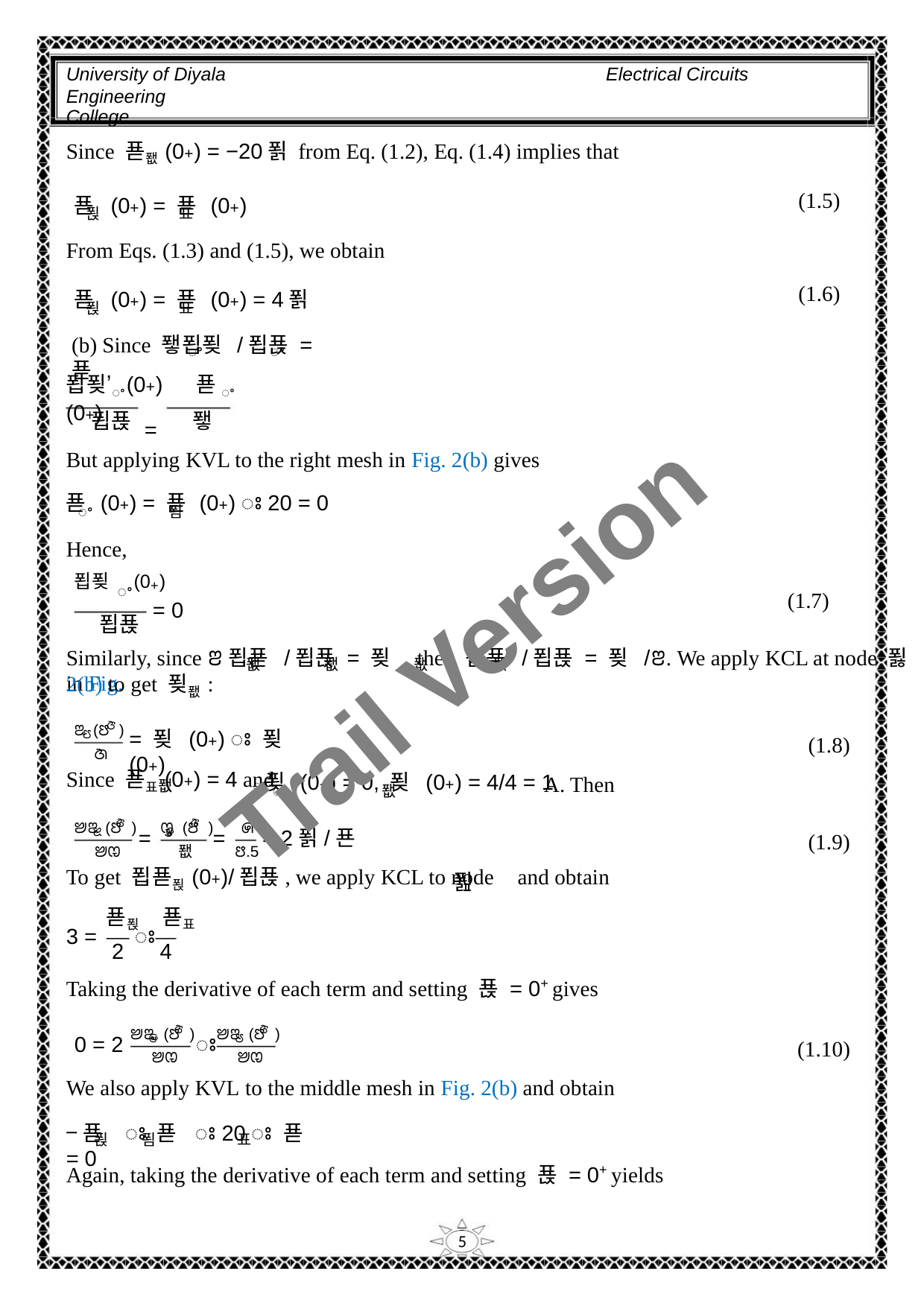

University of Diyala
Engineering College
Electrical Circuits
Since 푣퐶(0+) = −20푉 from Eq. (1.2), Eq. (1.4) implies that
(1.5)
(1.6)
푣 (0+) = 푣 (0+)
푅
표
From Eqs. (1.3) and (1.5), we obtain
푣 (0+) = 푣 (0+) = 4푉
푅
표
(b) Since 퐿푑푖 /푑푡 = 푣 ,
ꢀ
ꢀ
푑푖ꢀ(0+) 푣ꢀ(0+)
=
푑푡
퐿
But applying KVL to the right mesh in Fig. 2(b) gives
푣 (0+) = 푣 (0+) ꢁ 20 = 0
ꢀ
푐
Hence,
푑푖ꢀ(0+)
Trail Version
Trail Version
Trail Version
Trail Version
Trail Version
Trail Version
Trail Version
Trail Version
Trail Version
Trail Version
Trail Version
Trail Version
Trail Version
(1.7)
= 0
푑푡
Similarly, since ꢂ푑푣 /푑푡 = 푖 , then 푑푣 /푑푡 = 푖 /ꢂ. We apply KCL at node 푏 in Fig.
퐶
퐶
퐶
퐶
2(b) to get 푖퐶:
ꢆ
ꢃ (ꢅ )
= 푖 (0+) ꢁ 푖 (0+)
퐶 ꢀ
ꢄ
(1.8)
(1.9)
ꢇ
Since 푣표(0+) = 4 and
푖 (0+) = 0, 푖 (0+) = 4/4 = 1
A. Then
ꢀ
퐶
ꢆ
ꢆ
ꢈꢃ (ꢅ )
ꢋ (ꢅ )
ꢍ
ꢉ
ꢌ
=
=
= 2푉/푠
ꢈꢊ
퐶
ꢅ.5
To get 푑푣푅(0+)/푑푡, we apply KCL to node and obtain
푎
푣푅 푣표
3 =
ꢁ
2
4
Taking the derivative of each term and setting 푡 = 0+ gives
ꢆ
ꢆ
ꢈꢃ (ꢅ )
ꢈꢃ (ꢅ )
ꢎ
ꢄ
0 = 2
ꢁ
(1.10)
ꢈꢊ
ꢈꢊ
We also apply KVL to the middle mesh in Fig. 2(b) and obtain
−푣 ꢁ 푣 ꢁ 20 ꢁ 푣 = 0
푅
푐
표
Again, taking the derivative of each term and setting 푡 = 0+ yields
5